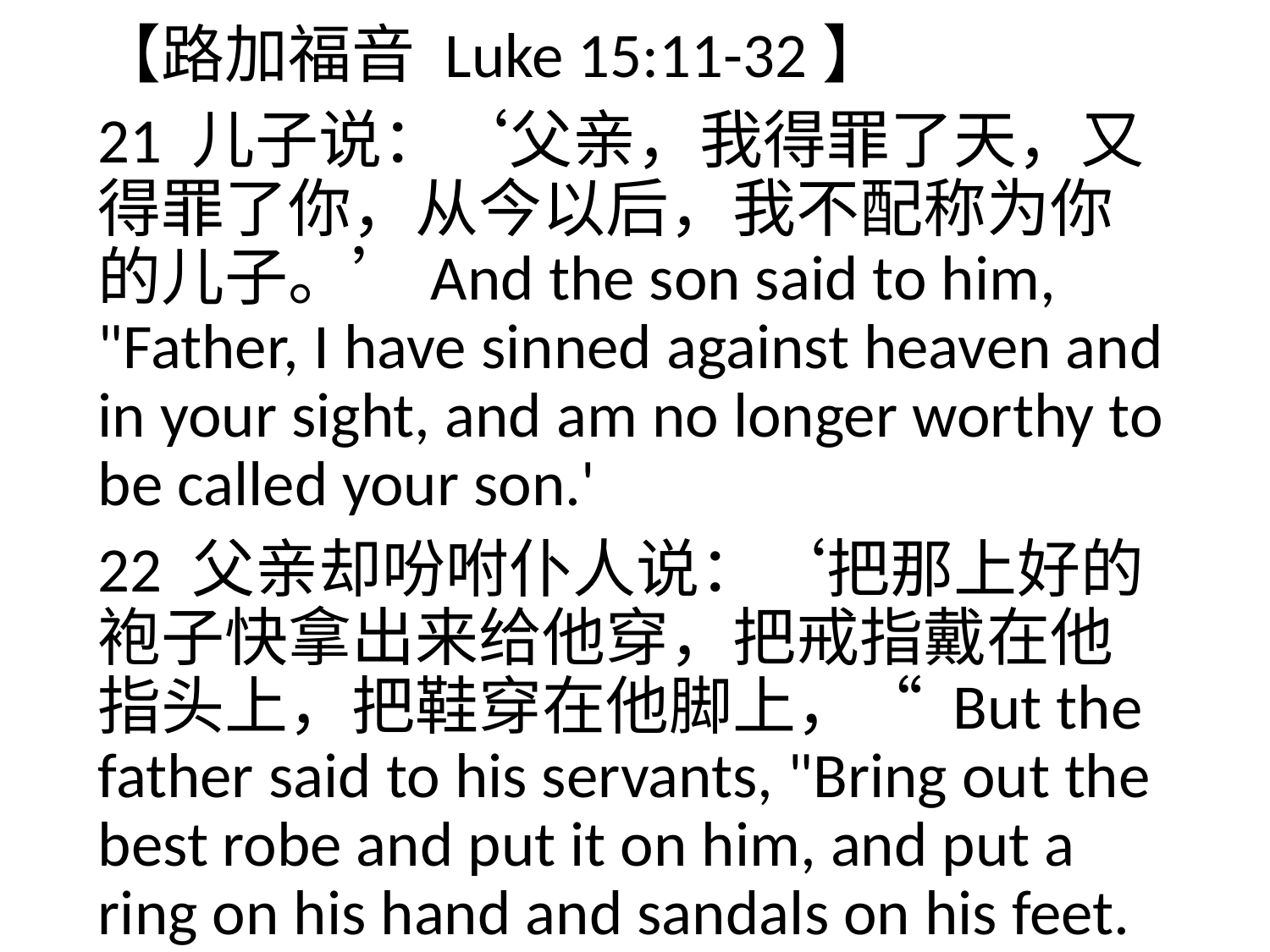

【路加福音 Luke 15:11-32】
21 儿子说：‘父亲，我得罪了天，又得罪了你，从今以后，我不配称为你的儿子。’And the son said to him, "Father, I have sinned against heaven and in your sight, and am no longer worthy to be called your son.'
22 父亲却吩咐仆人说：‘把那上好的袍子快拿出来给他穿，把戒指戴在他指头上，把鞋穿在他脚上，“ But the father said to his servants, "Bring out the best robe and put it on him, and put a ring on his hand and sandals on his feet.